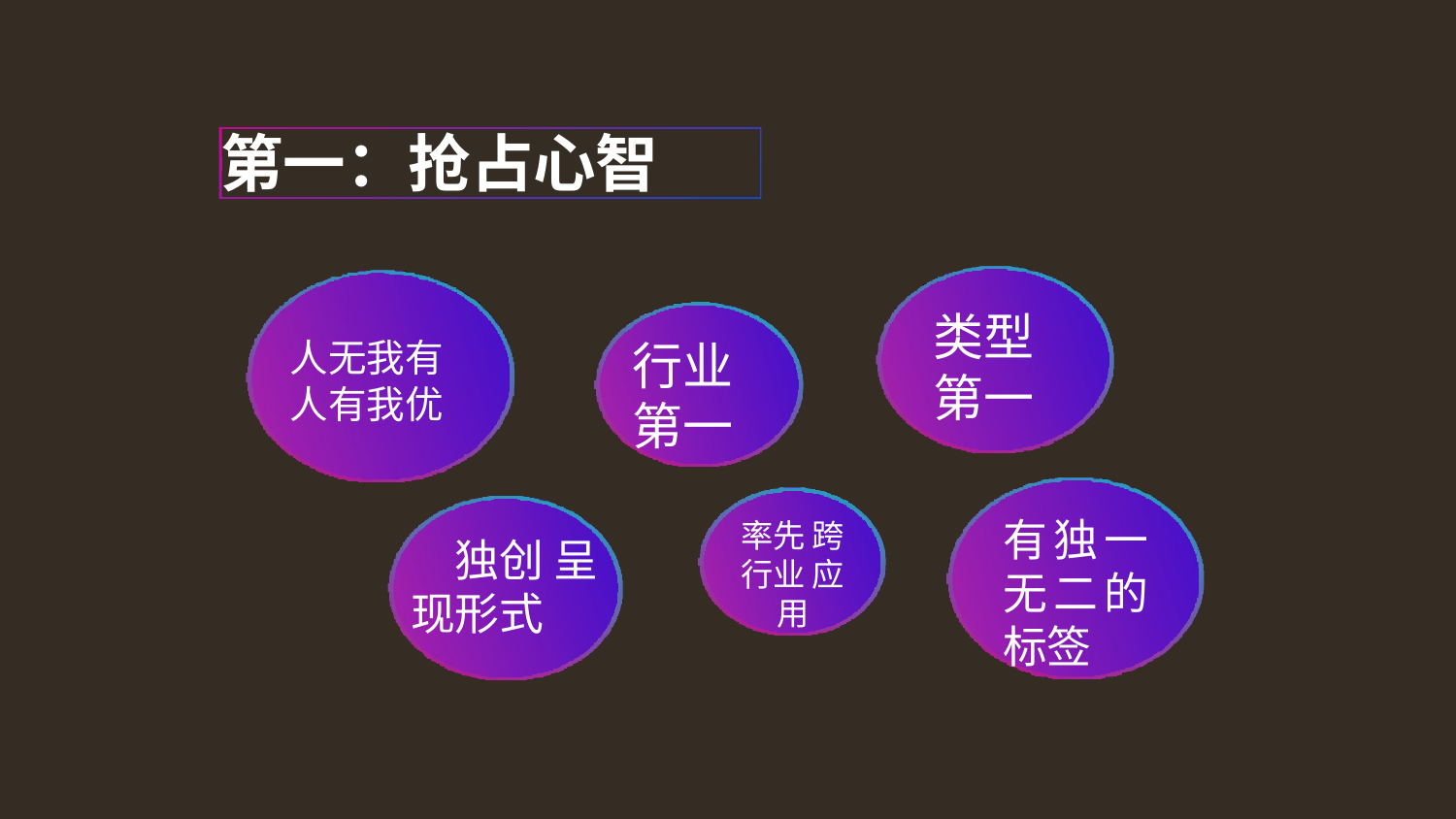

# 第一：抢占心智

类型 第一
行业 第一
人无我有 人有我优

有独一 无二的 标签
率先 跨行业 应用
独创 呈现形式